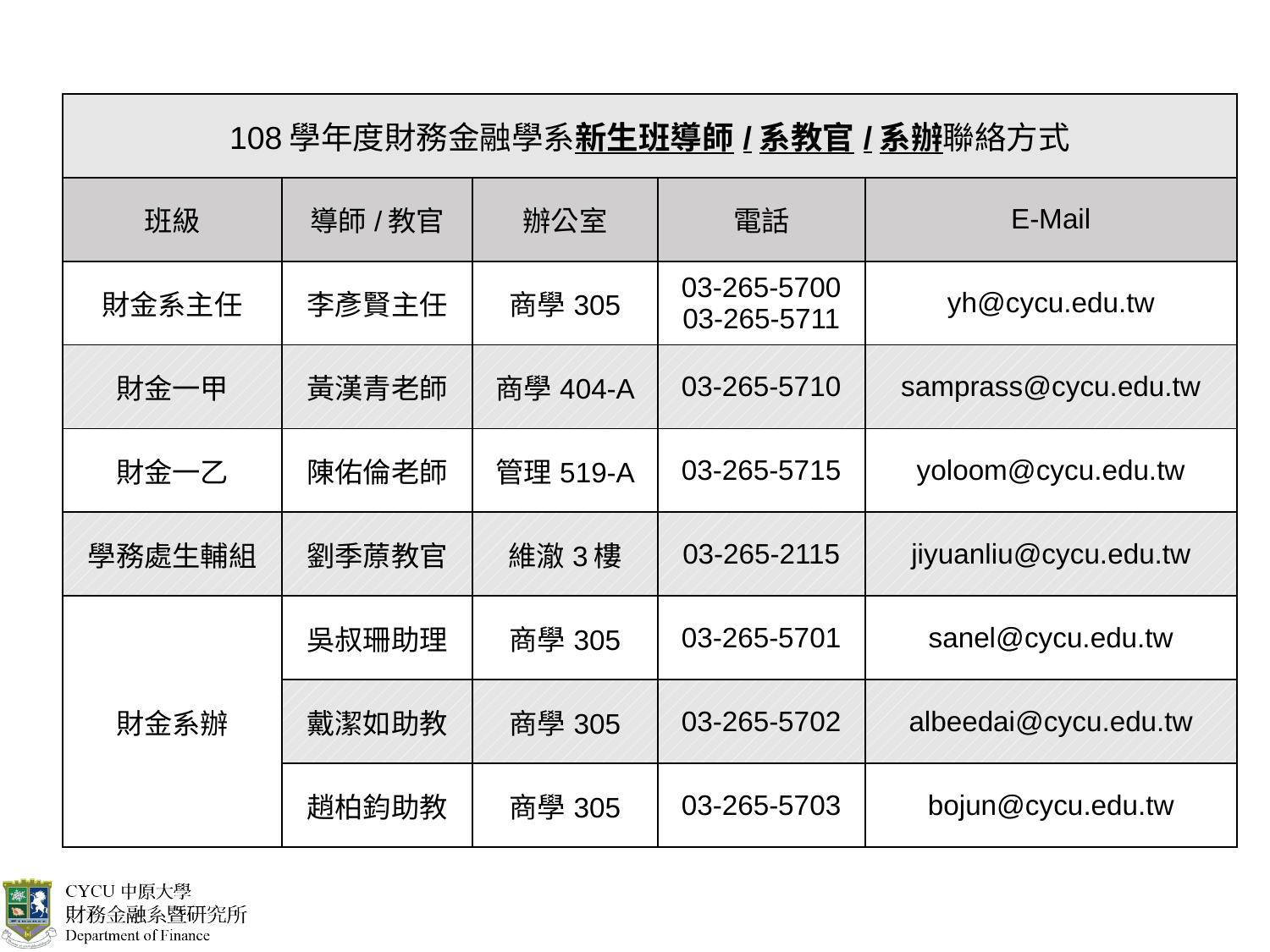

| 108學年度財務金融學系新生班導師/系教官/系辦聯絡方式 |  |  |  |  |
| --- | --- | --- | --- | --- |
| 班級 | 導師/教官 | 辦公室 | 電話 | E-Mail |
| 財金系主任 | 李彥賢主任 | 商學305 | 03-265-5700 03-265-5711 | yh@cycu.edu.tw |
| 財金一甲 | 黃漢青老師 | 商學404-A | 03-265-5710 | samprass@cycu.edu.tw |
| 財金一乙 | 陳佑倫老師 | 管理519-A | 03-265-5715 | yoloom@cycu.edu.tw |
| 學務處生輔組 | 劉季蒝教官 | 維澈3樓 | 03-265-2115 | jiyuanliu@cycu.edu.tw |
| 財金系辦 | 吳叔珊助理 | 商學305 | 03-265-5701 | sanel@cycu.edu.tw |
|  | 戴潔如助教 | 商學305 | 03-265-5702 | albeedai@cycu.edu.tw |
|  | 趙柏鈞助教 | 商學305 | 03-265-5703 | bojun@cycu.edu.tw |